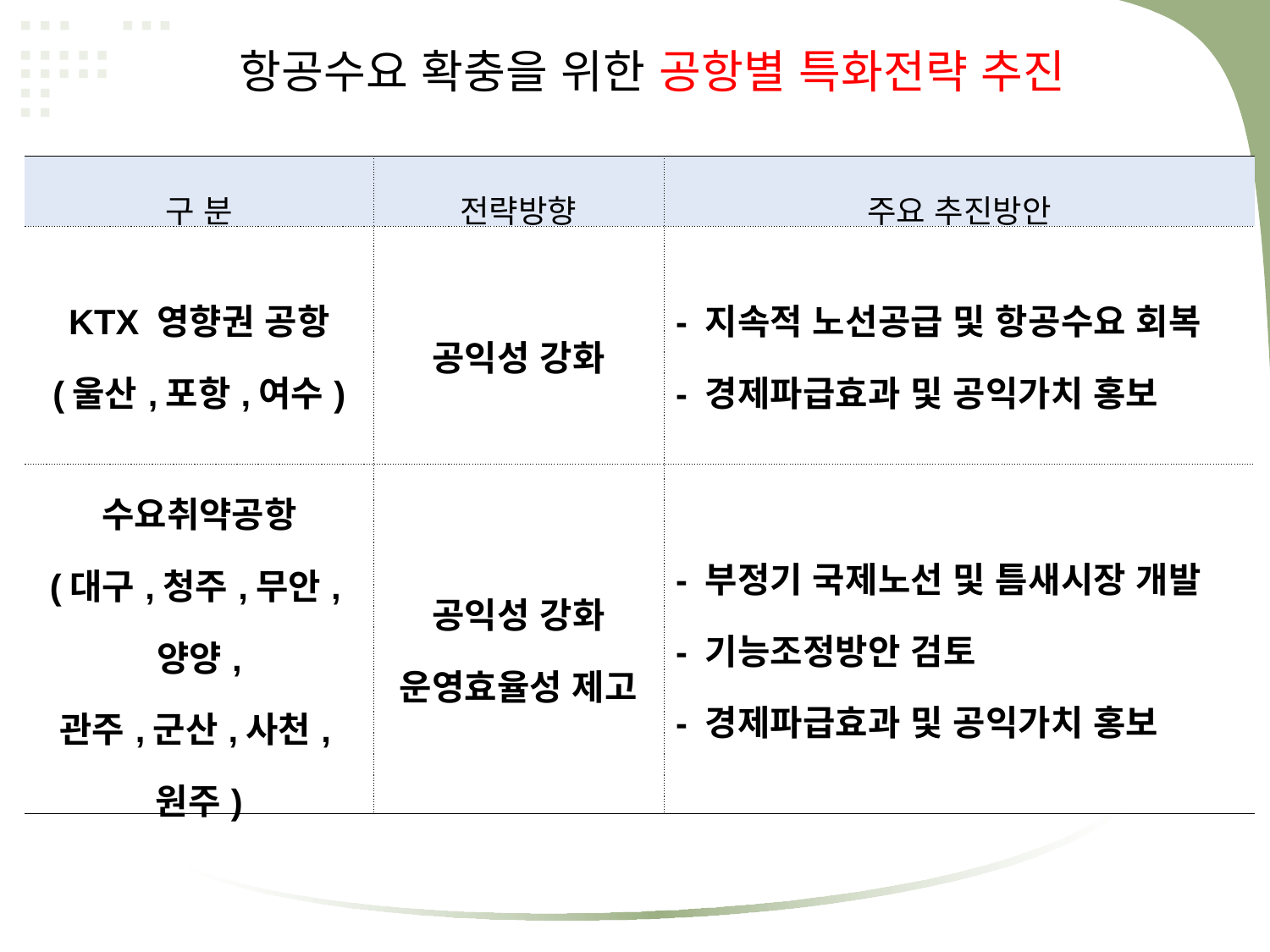

항공수요 확충을 위한 공항별 특화전략 추진
| 구 분 | 전략방향 | 주요 추진방안 |
| --- | --- | --- |
| KTX 영향권 공항 (울산,포항,여수) | 공익성 강화 | - 지속적 노선공급 및 항공수요 회복 - 경제파급효과 및 공익가치 홍보 |
| 수요취약공항 (대구,청주,무안,양양, 관주,군산,사천,원주) | 공익성 강화 운영효율성 제고 | - 부정기 국제노선 및 틈새시장 개발 - 기능조정방안 검토 - 경제파급효과 및 공익가치 홍보 |